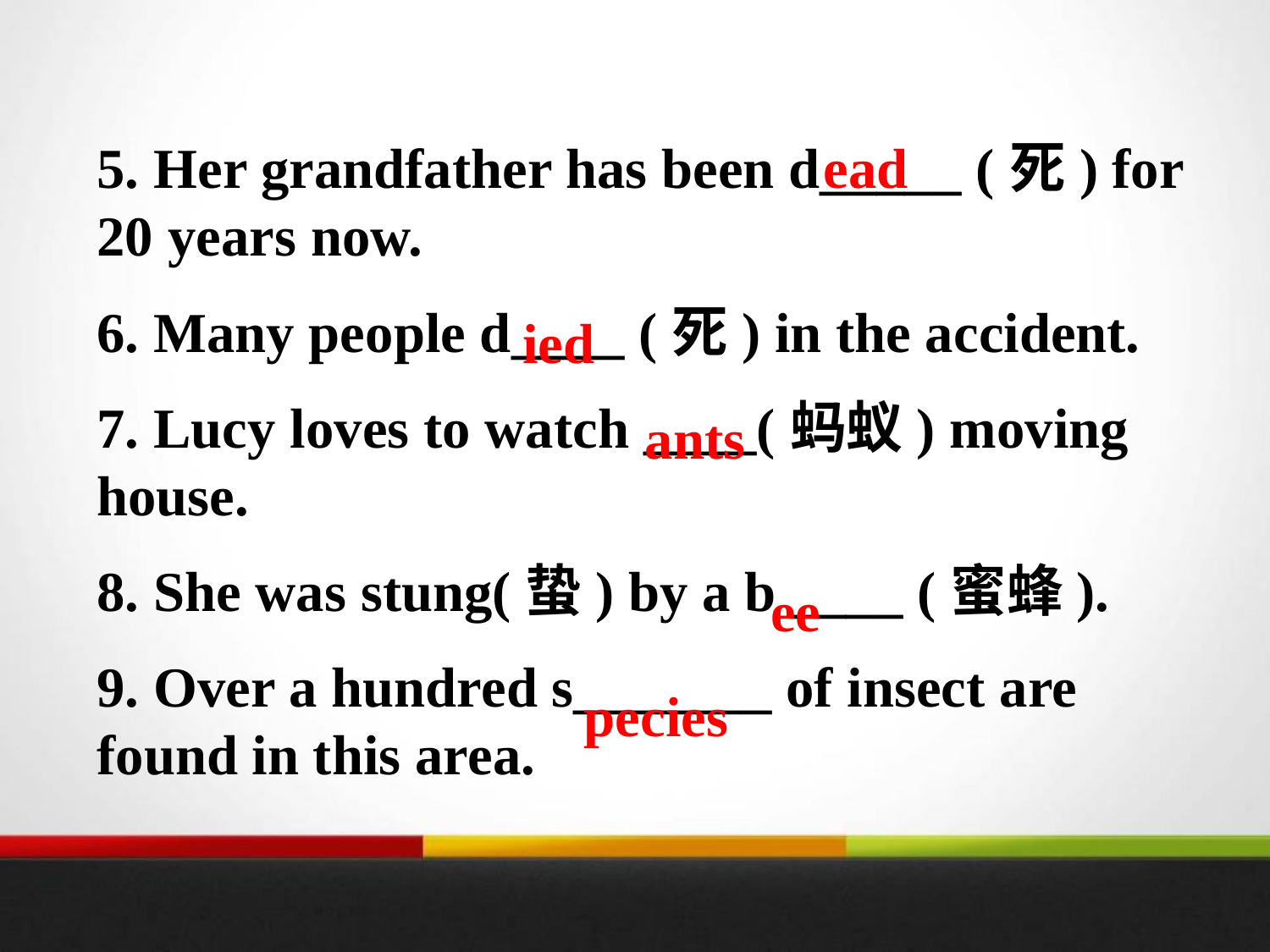

5. Her grandfather has been d_____ (死) for 20 years now.
6. Many people d____ (死) in the accident.
7. Lucy loves to watch ____(蚂蚁) moving house.
8. She was stung(蛰) by a b ____ (蜜蜂).
9. Over a hundred s_______ of insect are found in this area.
ead
ied
ants
ee
pecies